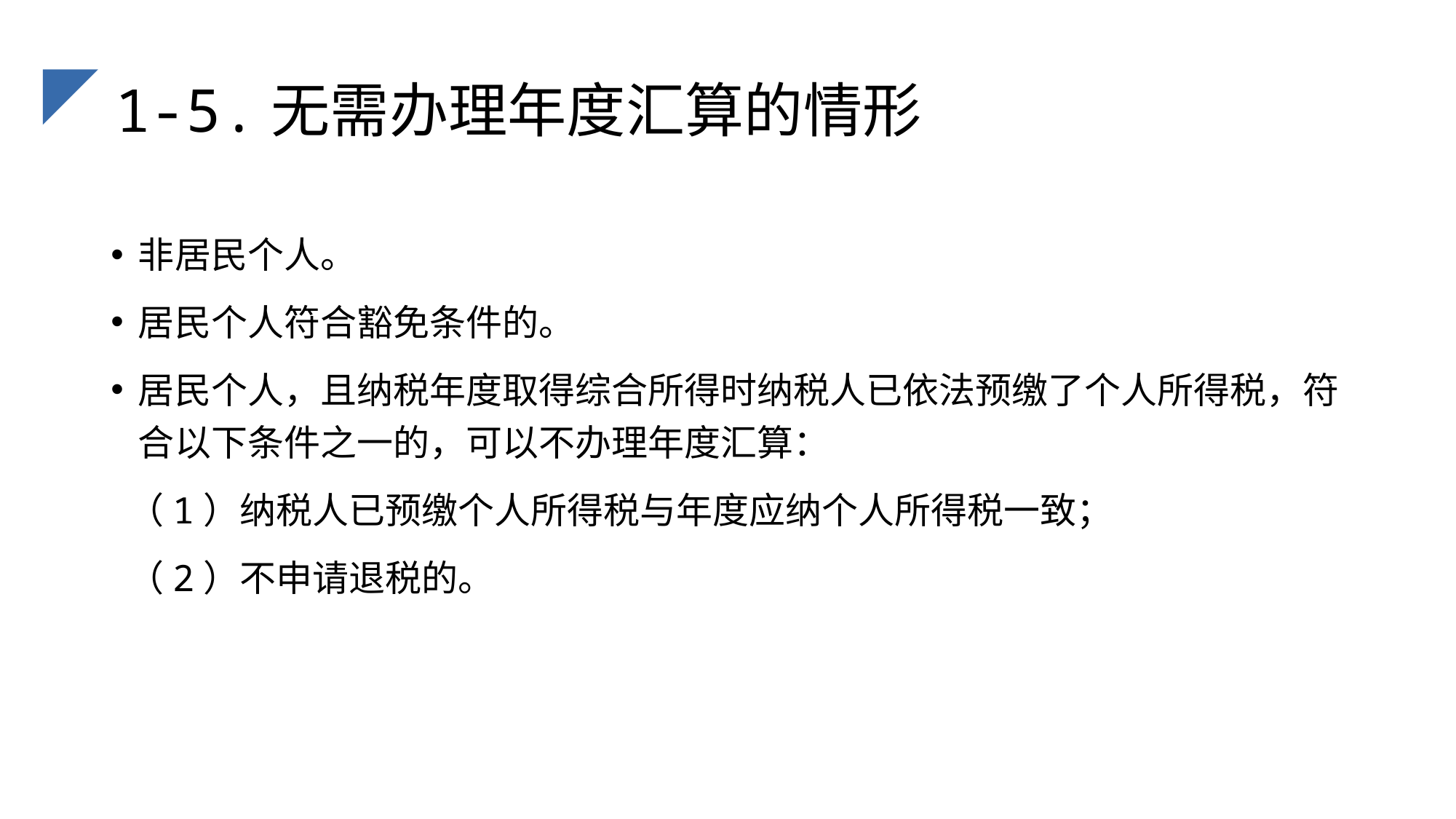

# 1-5.无需办理年度汇算的情形
非居民个人。
居民个人符合豁免条件的。
居民个人，且纳税年度取得综合所得时纳税人已依法预缴了个人所得税，符合以下条件之一的，可以不办理年度汇算：
 （1）纳税人已预缴个人所得税与年度应纳个人所得税一致；
 （2）不申请退税的。